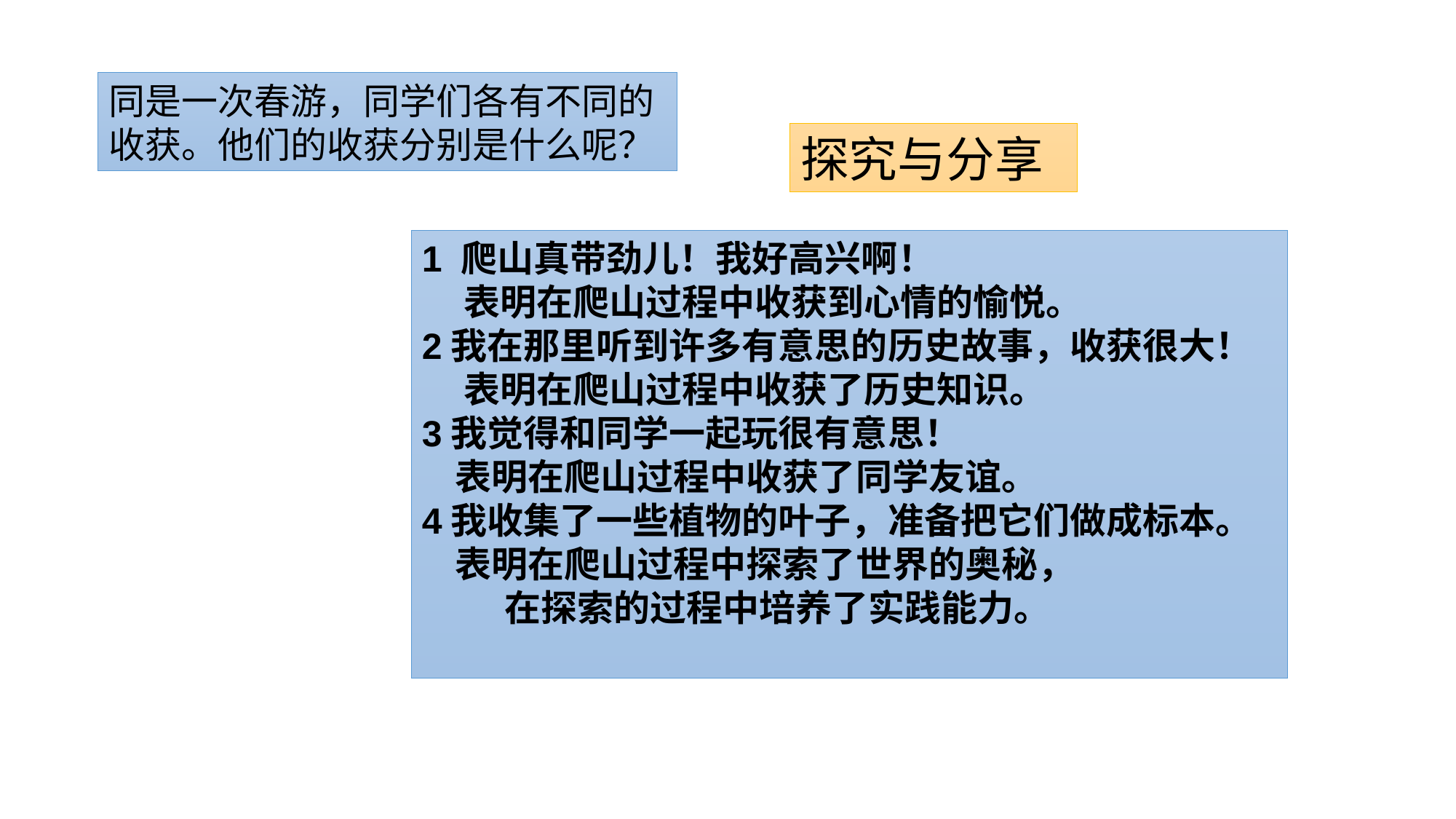

同是一次春游，同学们各有不同的收获。他们的收获分别是什么呢？
探究与分享
1 爬山真带劲儿！我好高兴啊！
    表明在爬山过程中收获到心情的愉悦。
2我在那里听到许多有意思的历史故事，收获很大！
    表明在爬山过程中收获了历史知识。
3我觉得和同学一起玩很有意思！
   表明在爬山过程中收获了同学友谊。
4我收集了一些植物的叶子，准备把它们做成标本。
   表明在爬山过程中探索了世界的奥秘，
         在探索的过程中培养了实践能力。